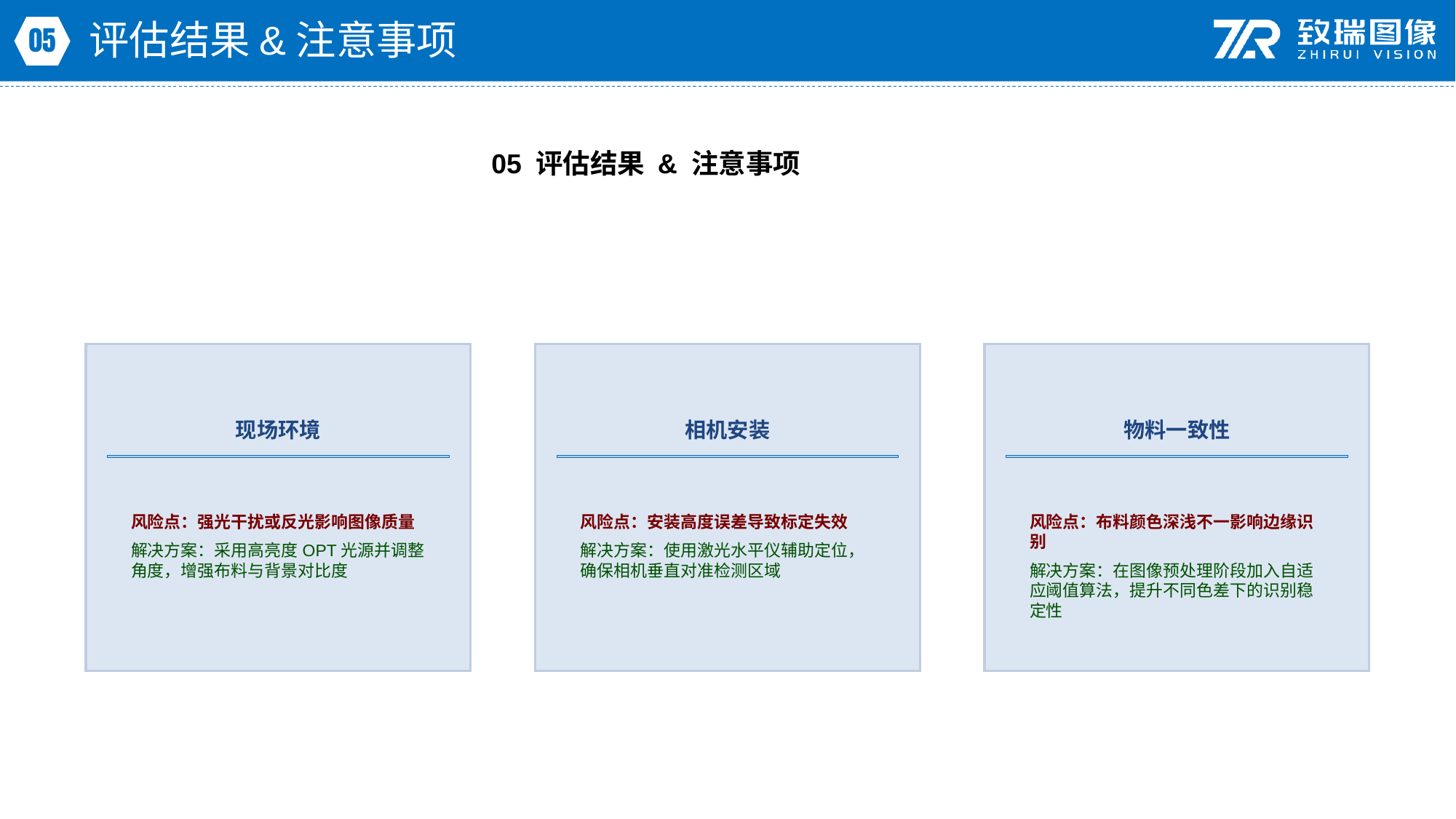

评估结果&注意事项
05

05 评估结果 & 注意事项

现场环境

相机安装

物料一致性

风险点：强光干扰或反光影响图像质量
解决方案：采用高亮度OPT光源并调整角度，增强布料与背景对比度

风险点：安装高度误差导致标定失效
解决方案：使用激光水平仪辅助定位，确保相机垂直对准检测区域

风险点：布料颜色深浅不一影响边缘识别
解决方案：在图像预处理阶段加入自适应阈值算法，提升不同色差下的识别稳定性